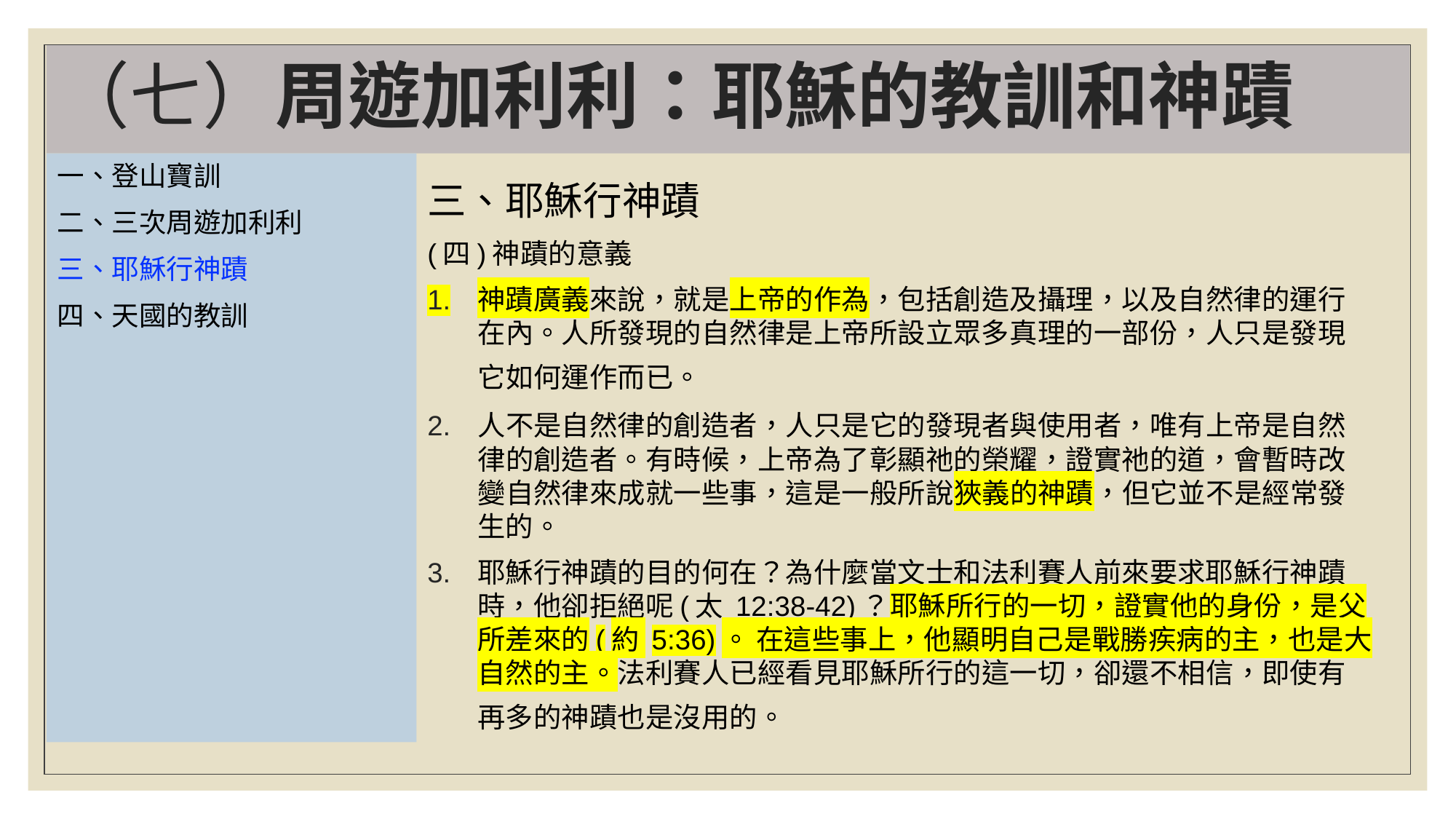

# （七）周遊加利利：耶穌的教訓和神蹟
一、登山寶訓
二、三次周遊加利利
三、耶穌行神蹟
四、天國的教訓

三、耶穌行神蹟
(四)神蹟的意義
神蹟廣義來說，就是上帝的作為，包括創造及攝理，以及自然律的運行在內。人所發現的自然律是上帝所設立眾多真理的一部份，人只是發現它如何運作而已。
人不是自然律的創造者，人只是它的發現者與使用者，唯有上帝是自然律的創造者。有時候，上帝為了彰顯祂的榮耀，證實祂的道，會暫時改變自然律來成就一些事，這是一般所說狹義的神蹟，但它並不是經常發生的。
耶穌行神蹟的目的何在？為什麼當文士和法利賽人前來要求耶穌行神蹟時，他卻拒絕呢(太 12:38-42)？耶穌所行的一切，證實他的身份，是父所差來的(約 5:36)。 在這些事上，他顯明自己是戰勝疾病的主，也是大自然的主。法利賽人已經看見耶穌所行的這一切，卻還不相信，即使有再多的神蹟也是沒用的。